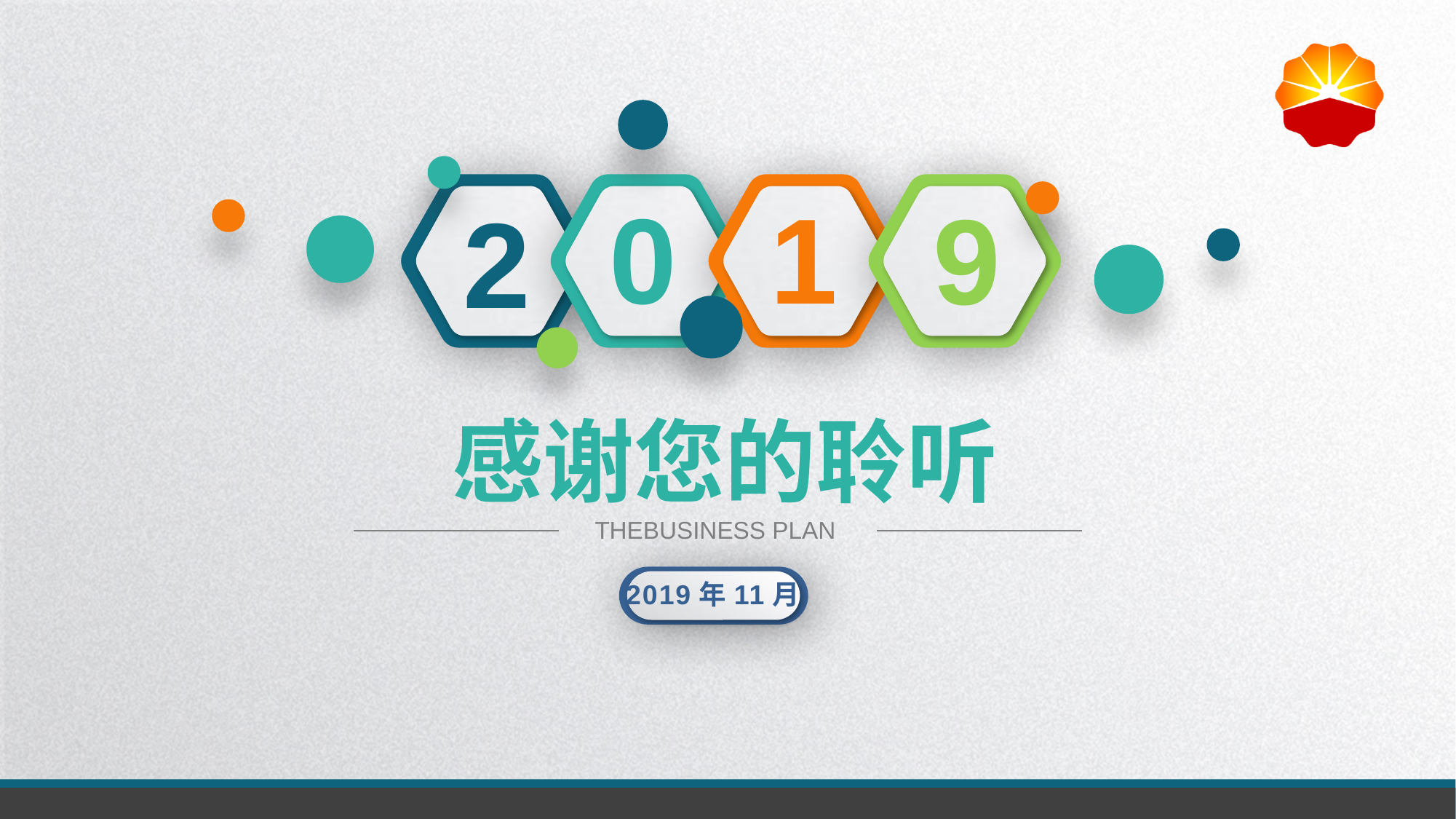

0
1
9
2

感谢您的聆听
THEBUSINESS PLAN

2019年11月